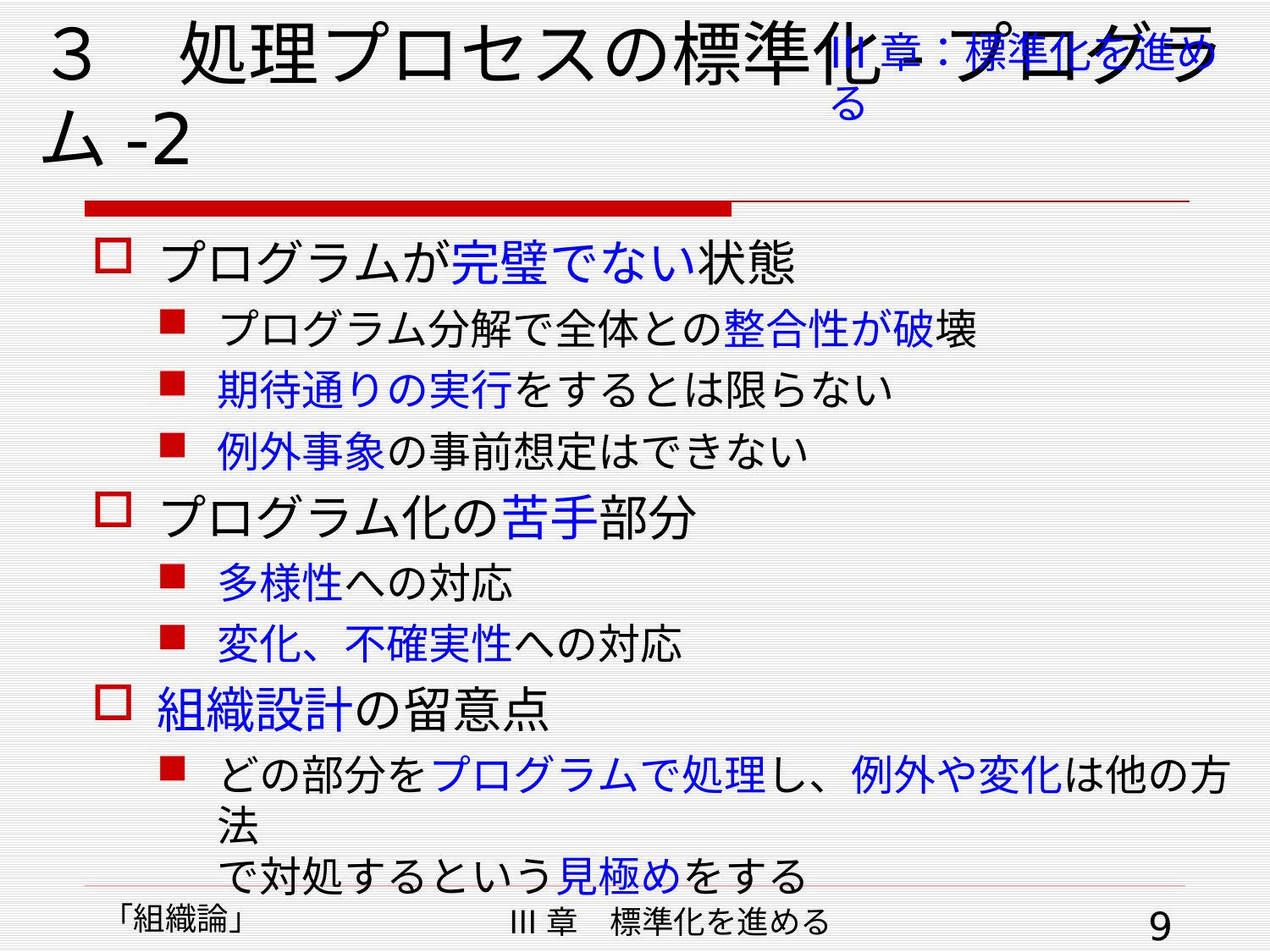

# ３　処理プロセスの標準化-プログラム-2
Ⅲ章：標準化を進める
プログラムが完璧でない状態
プログラム分解で全体との整合性が破壊
期待通りの実行をするとは限らない
例外事象の事前想定はできない
プログラム化の苦手部分
多様性への対応
変化、不確実性への対応
組織設計の留意点
どの部分をプログラムで処理し、例外や変化は他の方法
で対処するという見極めをする
「組織論」
Ⅲ章　標準化を進める
9